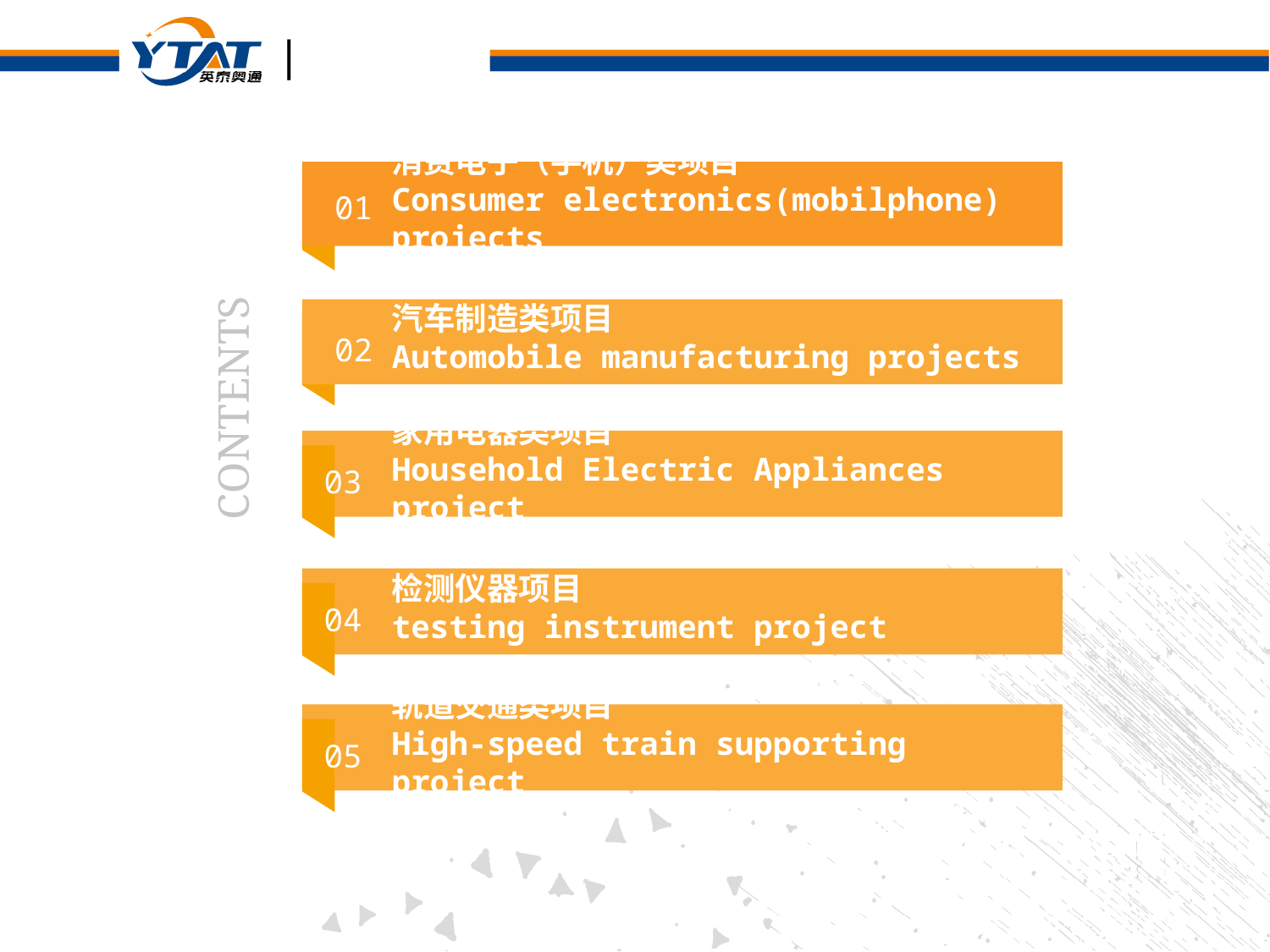

消费电子（手机）类项目
Consumer electronics(mobilphone) projects

01
汽车制造类项目
Automobile manufacturing projects

02

CONTENTS
家用电器类项目
Household Electric Appliances project

03
检测仪器项目
testing instrument project

04
轨道交通类项目
High-speed train supporting project

05